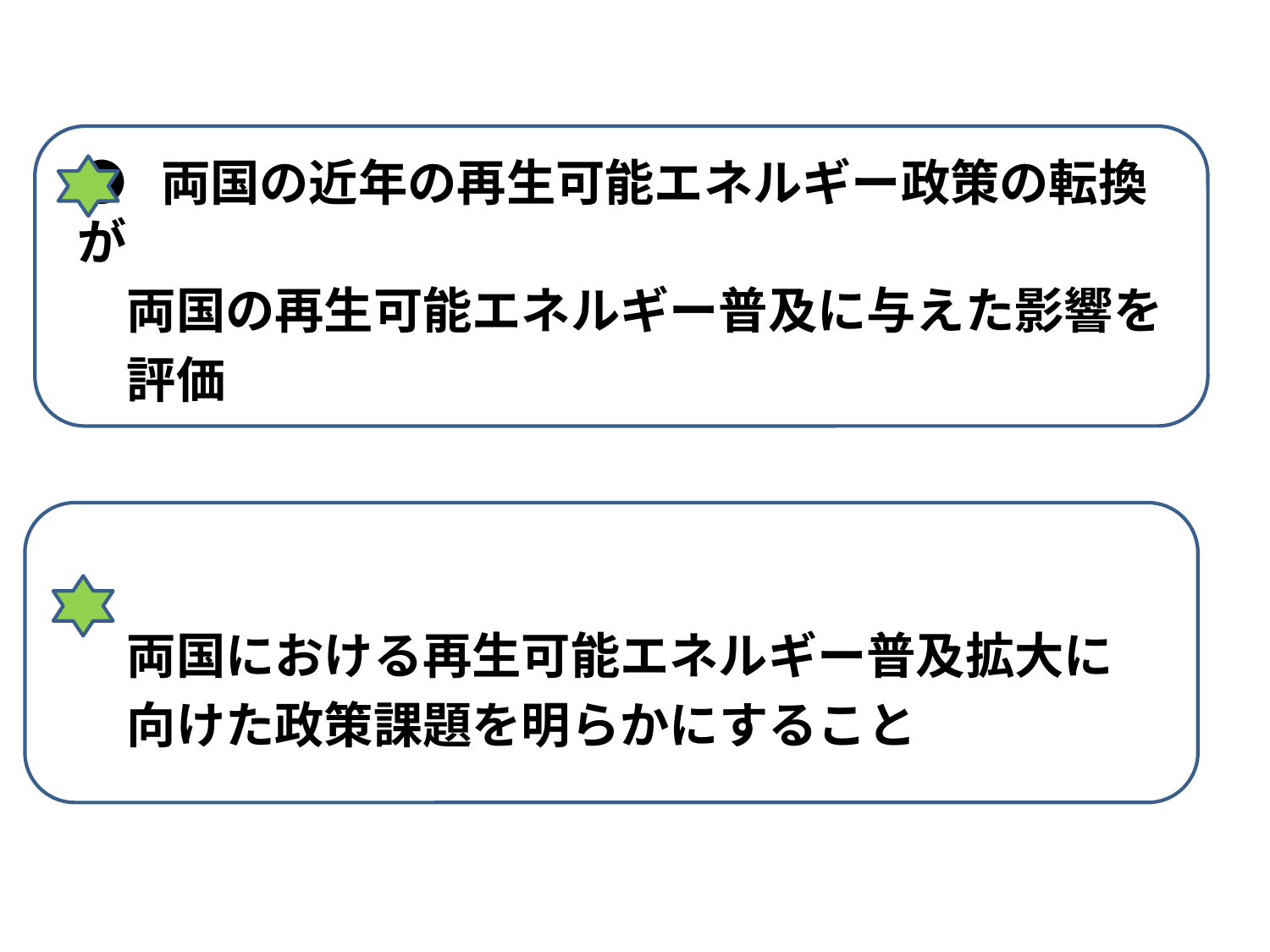

●  両国の近年の再生可能エネルギー政策の転換が
　両国の再生可能エネルギー普及に与えた影響を
　評価

　両国における再生可能エネルギー普及拡大に
　向けた政策課題を明らかにすること